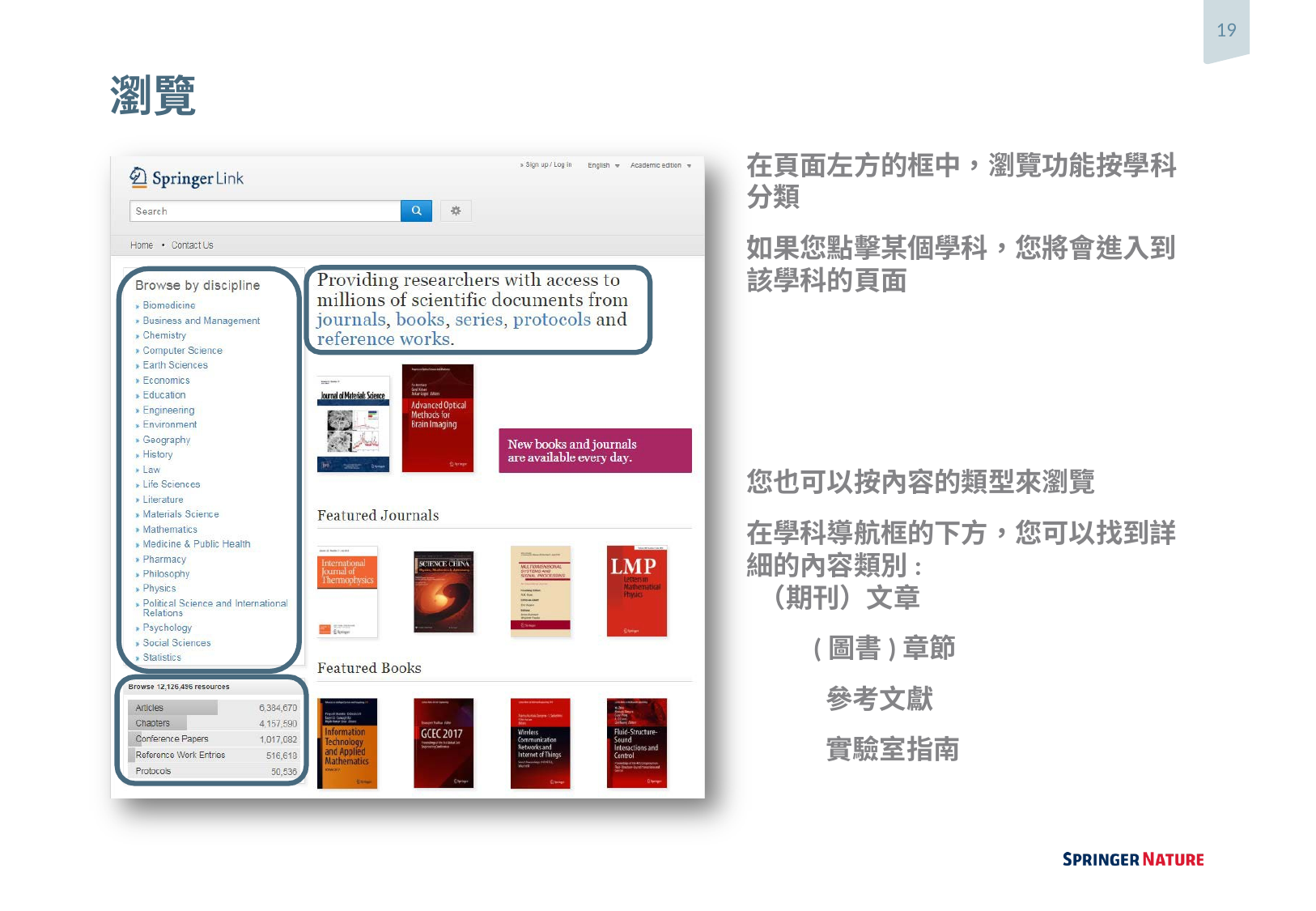

19
# 瀏覽

在頁面左方的框中，瀏覽功能按學科分類
如果您點擊某個學科，您將會進入到該學科的頁面

您也可以按內容的類型來瀏覽
在學科導航框的下方，您可以找到詳細的內容類別:
 （期刊）文章
 (圖書)章節
  參考文獻
  實驗室指南